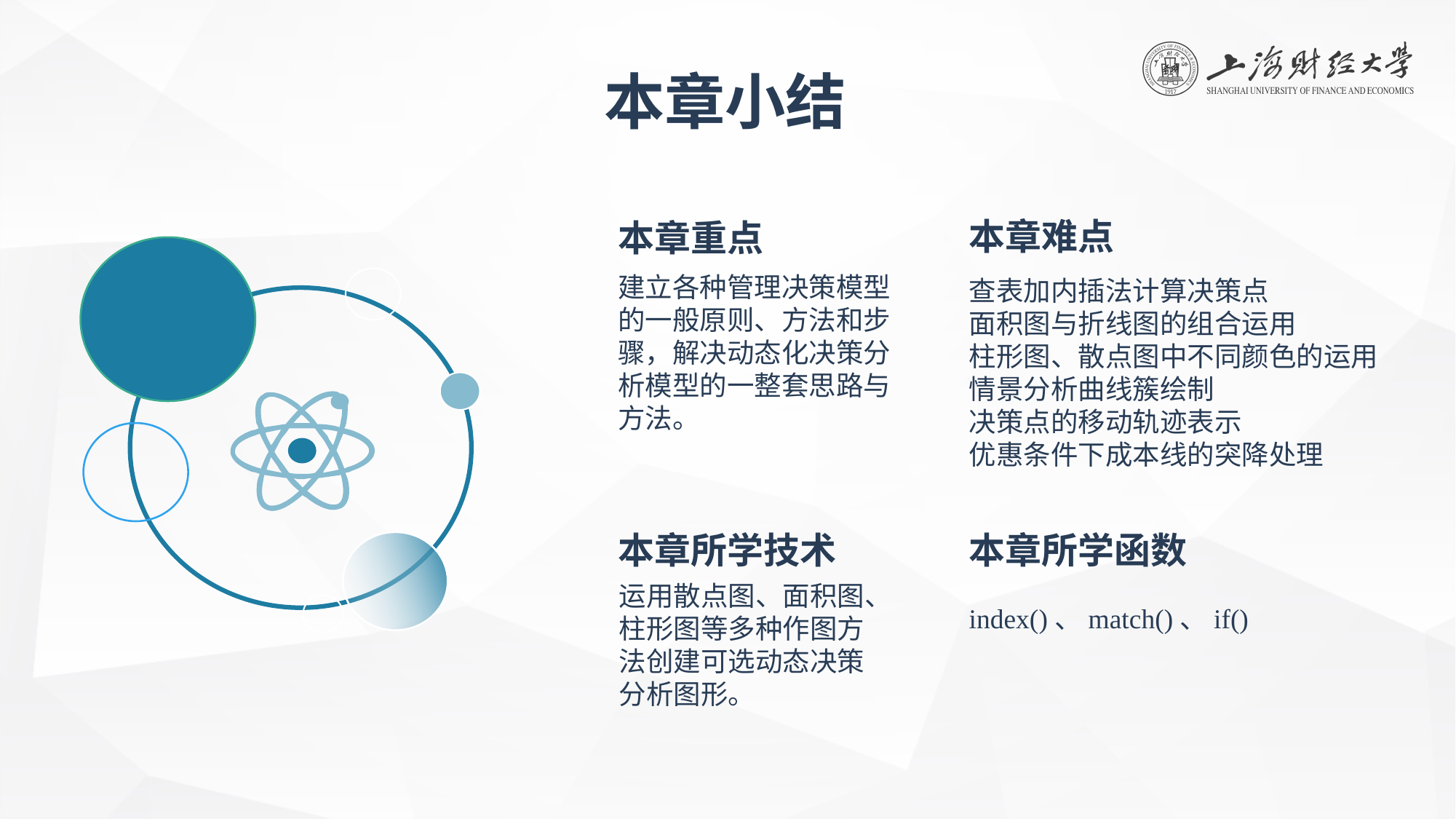

本章小结
本章难点
本章重点

建立各种管理决策模型的一般原则、方法和步骤，解决动态化决策分析模型的一整套思路与方法。
查表加内插法计算决策点
面积图与折线图的组合运用
柱形图、散点图中不同颜色的运用
情景分析曲线簇绘制
决策点的移动轨迹表示
优惠条件下成本线的突降处理
本章所学函数
本章所学技术
运用散点图、面积图、柱形图等多种作图方法创建可选动态决策分析图形。
index()、match()、if()